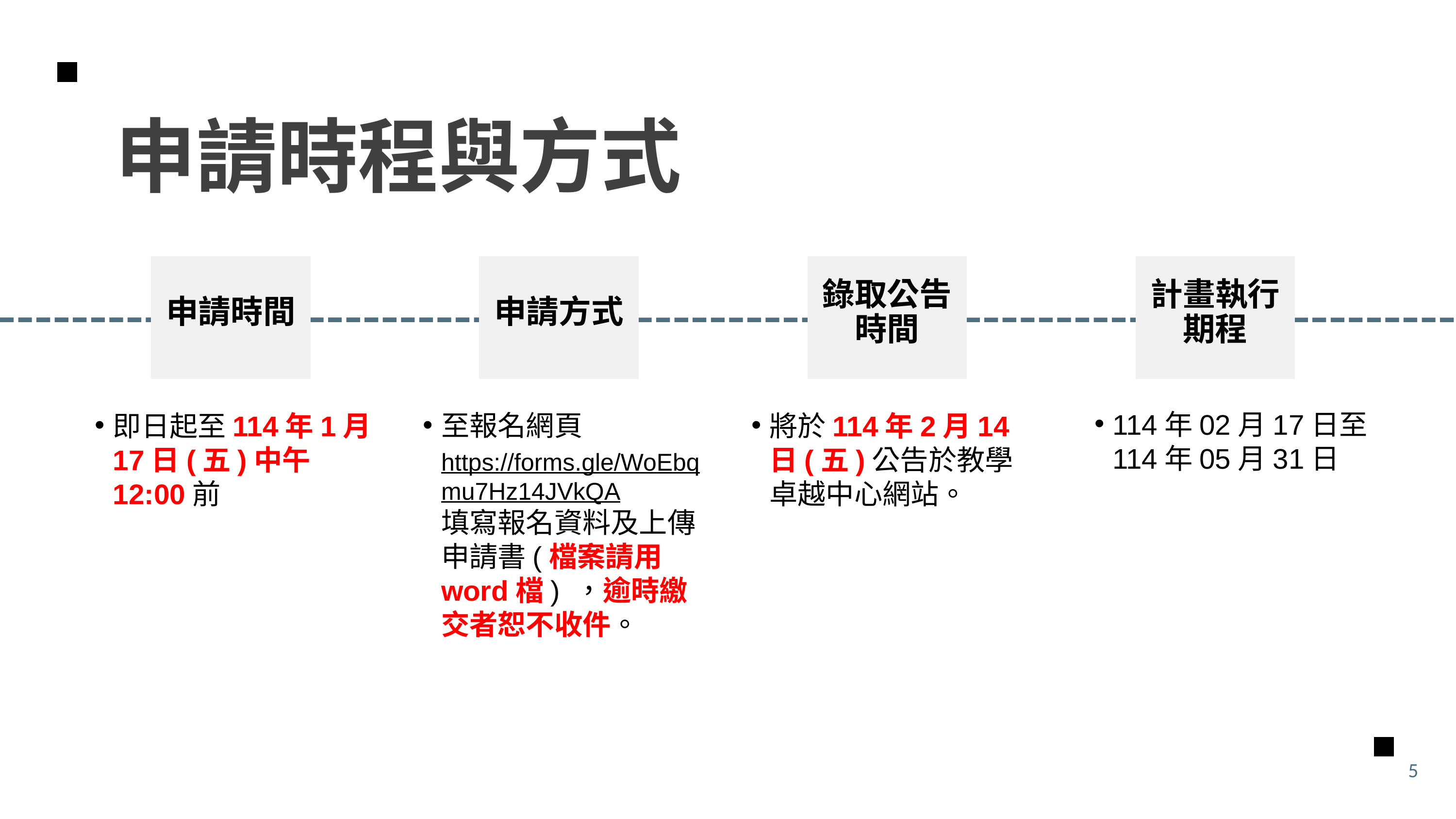

申請時程與方式

申請時間

錄取公告時間

申請方式

計畫執行期程

114年02月17日至114年05月31日
即日起至114年1月17日(五)中午12:00前
至報名網頁https://forms.gle/WoEbqmu7Hz14JVkQA填寫報名資料及上傳申請書(檔案請用word檔) ，逾時繳交者恕不收件。
將於114年2月14日(五)公告於教學卓越中心網站。

5